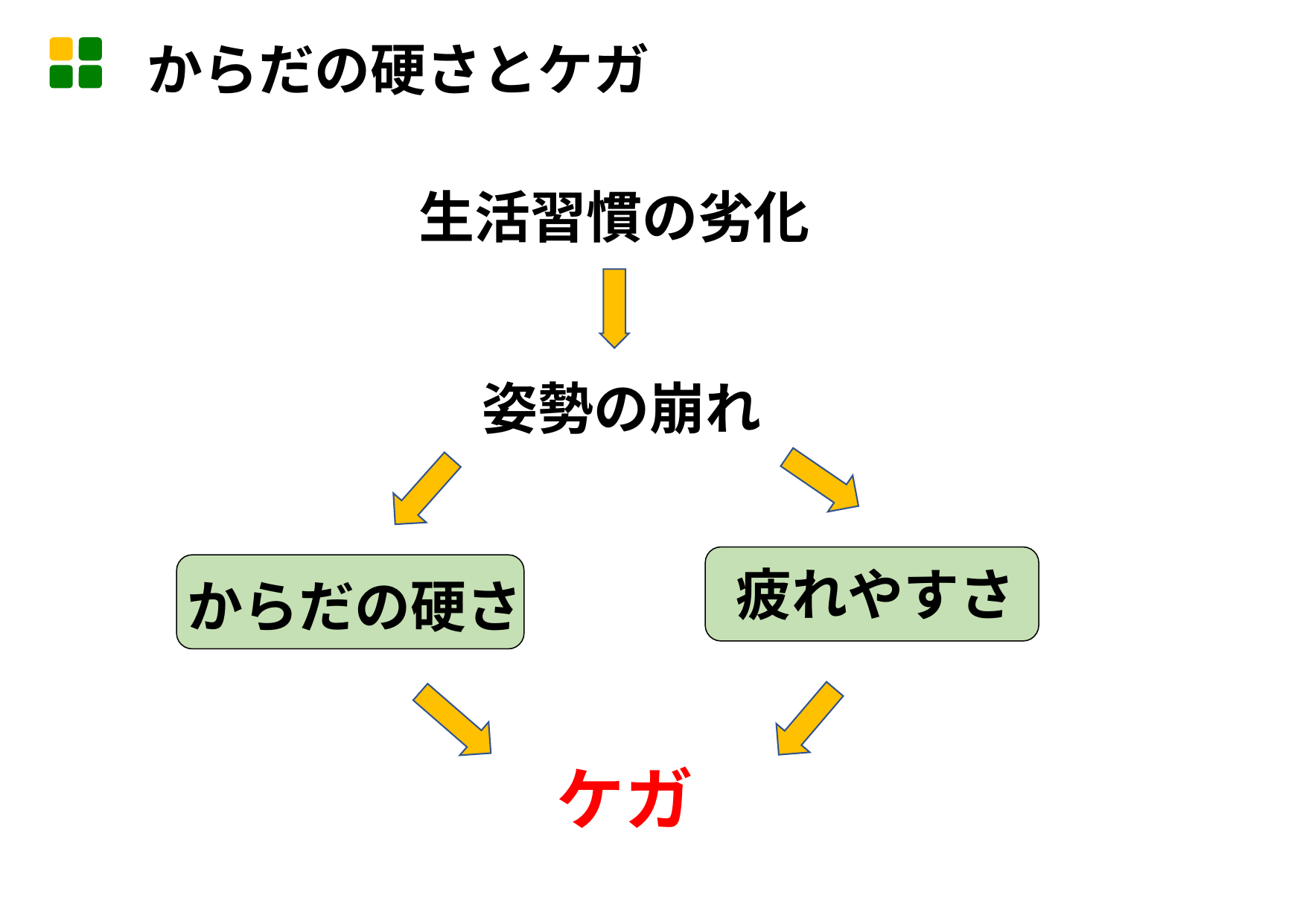

からだの硬さとケガ

生活習慣の劣化

姿勢の崩れ

疲れやすさ

からだの硬さ

ケガ